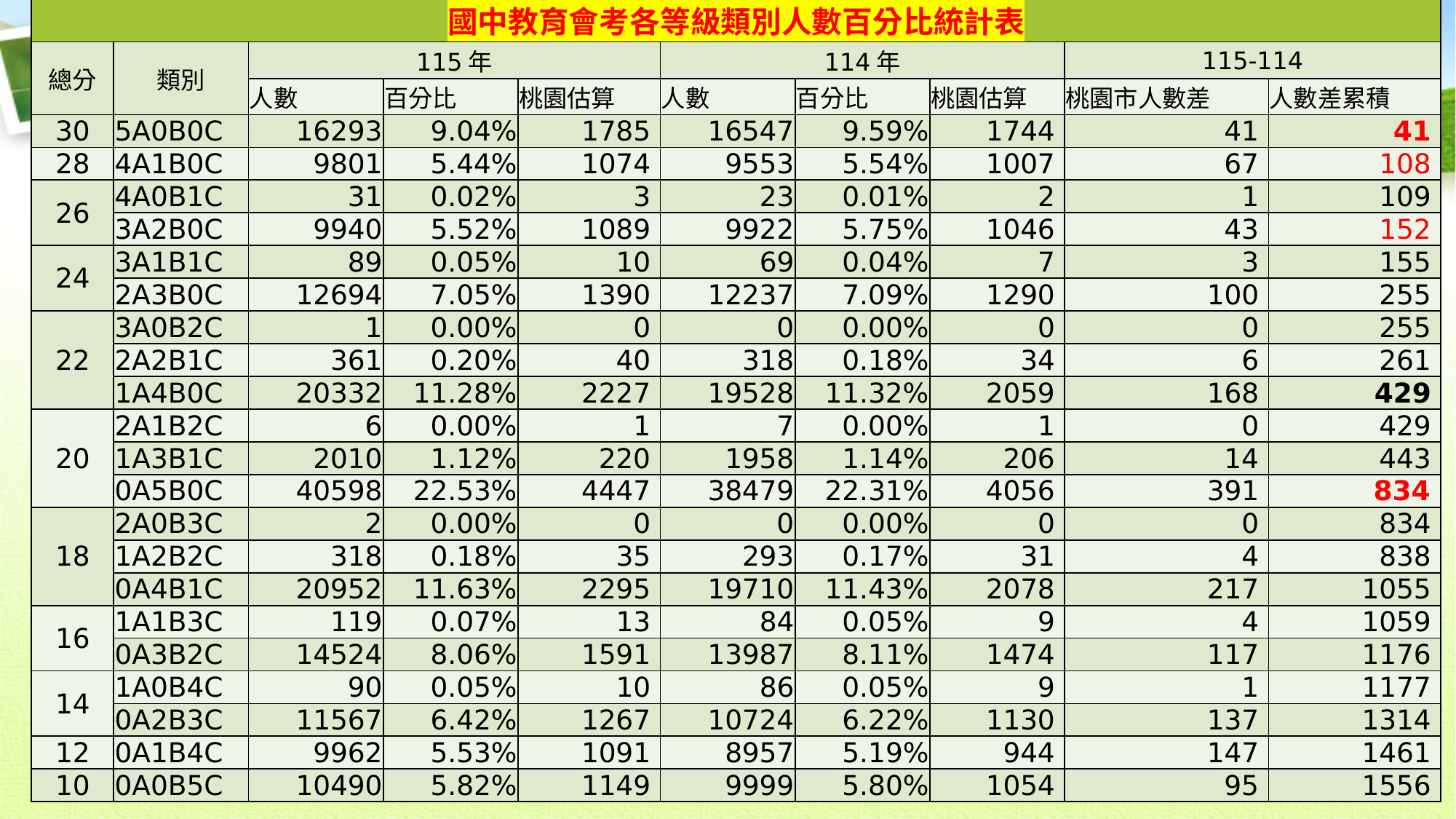

| 國中教育會考各等級類別人數百分比統計表 |  |  |  |  |  |  |  |  |  |
| --- | --- | --- | --- | --- | --- | --- | --- | --- | --- |
| 總分 | 類別 | 115年 |  |  | 114年 |  |  | 115-114 |  |
|  |  | 人數 | 百分比 | 桃園估算 | 人數 | 百分比 | 桃園估算 | 桃園市人數差 | 人數差累積 |
| 30 | 5A0B0C | 16293 | 9.04% | 1785 | 16547 | 9.59% | 1744 | 41 | 41 |
| 28 | 4A1B0C | 9801 | 5.44% | 1074 | 9553 | 5.54% | 1007 | 67 | 108 |
| 26 | 4A0B1C | 31 | 0.02% | 3 | 23 | 0.01% | 2 | 1 | 109 |
|  | 3A2B0C | 9940 | 5.52% | 1089 | 9922 | 5.75% | 1046 | 43 | 152 |
| 24 | 3A1B1C | 89 | 0.05% | 10 | 69 | 0.04% | 7 | 3 | 155 |
|  | 2A3B0C | 12694 | 7.05% | 1390 | 12237 | 7.09% | 1290 | 100 | 255 |
| 22 | 3A0B2C | 1 | 0.00% | 0 | 0 | 0.00% | 0 | 0 | 255 |
|  | 2A2B1C | 361 | 0.20% | 40 | 318 | 0.18% | 34 | 6 | 261 |
|  | 1A4B0C | 20332 | 11.28% | 2227 | 19528 | 11.32% | 2059 | 168 | 429 |
| 20 | 2A1B2C | 6 | 0.00% | 1 | 7 | 0.00% | 1 | 0 | 429 |
|  | 1A3B1C | 2010 | 1.12% | 220 | 1958 | 1.14% | 206 | 14 | 443 |
|  | 0A5B0C | 40598 | 22.53% | 4447 | 38479 | 22.31% | 4056 | 391 | 834 |
| 18 | 2A0B3C | 2 | 0.00% | 0 | 0 | 0.00% | 0 | 0 | 834 |
|  | 1A2B2C | 318 | 0.18% | 35 | 293 | 0.17% | 31 | 4 | 838 |
|  | 0A4B1C | 20952 | 11.63% | 2295 | 19710 | 11.43% | 2078 | 217 | 1055 |
| 16 | 1A1B3C | 119 | 0.07% | 13 | 84 | 0.05% | 9 | 4 | 1059 |
|  | 0A3B2C | 14524 | 8.06% | 1591 | 13987 | 8.11% | 1474 | 117 | 1176 |
| 14 | 1A0B4C | 90 | 0.05% | 10 | 86 | 0.05% | 9 | 1 | 1177 |
|  | 0A2B3C | 11567 | 6.42% | 1267 | 10724 | 6.22% | 1130 | 137 | 1314 |
| 12 | 0A1B4C | 9962 | 5.53% | 1091 | 8957 | 5.19% | 944 | 147 | 1461 |
| 10 | 0A0B5C | 10490 | 5.82% | 1149 | 9999 | 5.80% | 1054 | 95 | 1556 |
16